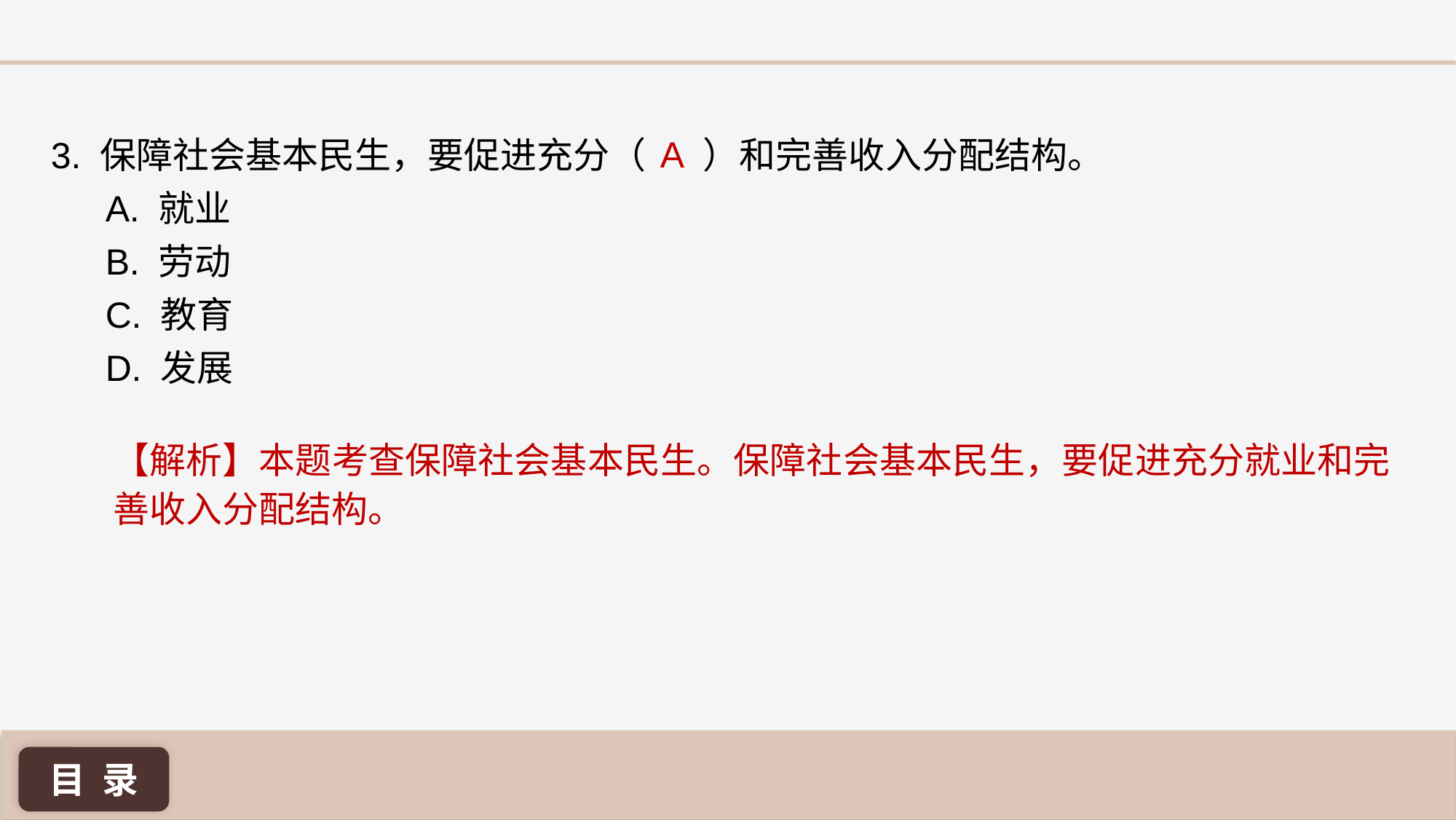

A
3. 保障社会基本民生，要促进充分（       ）和完善收入分配结构。
A. 就业
B. 劳动
C. 教育
D. 发展
【解析】本题考查保障社会基本民生。保障社会基本民生，要促进充分就业和完善收入分配结构。